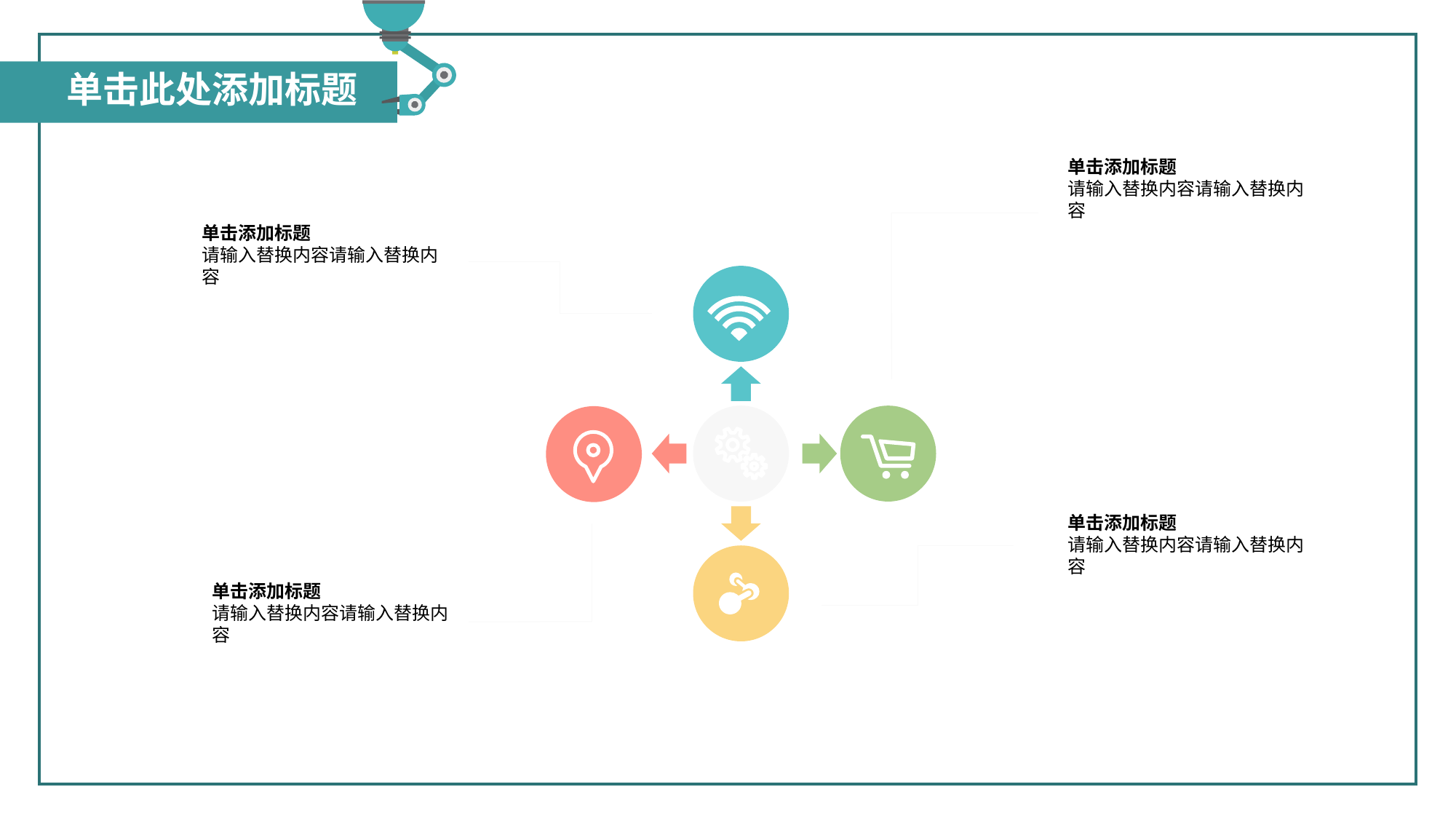

单击此处添加标题
单击添加标题
请输入替换内容请输入替换内容
单击添加标题
请输入替换内容请输入替换内容

单击添加标题
请输入替换内容请输入替换内容

单击添加标题
请输入替换内容请输入替换内容